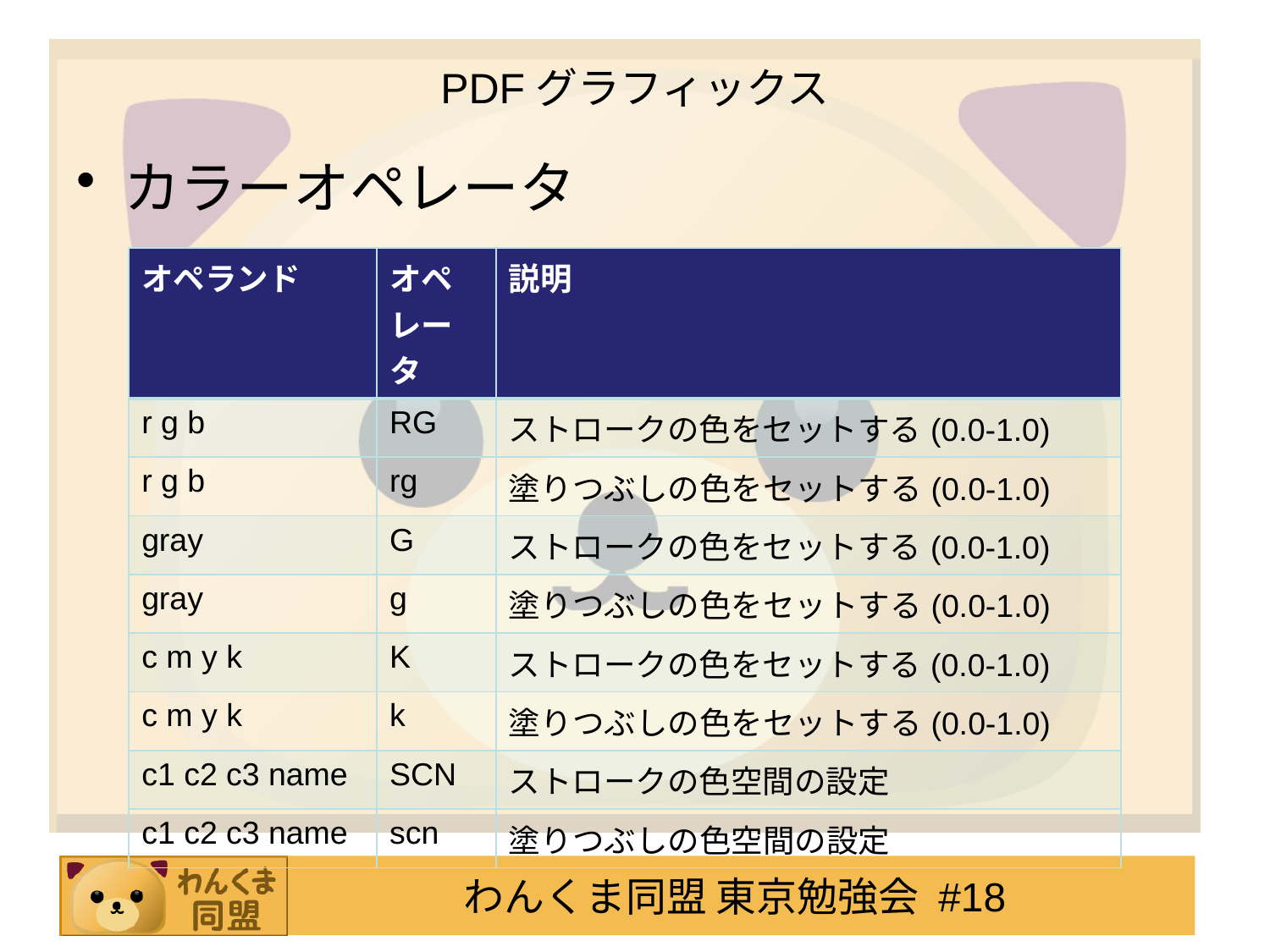

# PDFグラフィックス
カラーオペレータ
| オペランド | オペレータ | 説明 |
| --- | --- | --- |
| r g b | RG | ストロークの色をセットする(0.0-1.0) |
| r g b | rg | 塗りつぶしの色をセットする(0.0-1.0) |
| gray | G | ストロークの色をセットする(0.0-1.0) |
| gray | g | 塗りつぶしの色をセットする(0.0-1.0) |
| c m y k | K | ストロークの色をセットする(0.0-1.0) |
| c m y k | k | 塗りつぶしの色をセットする(0.0-1.0) |
| c1 c2 c3 name | SCN | ストロークの色空間の設定 |
| c1 c2 c3 name | scn | 塗りつぶしの色空間の設定 |